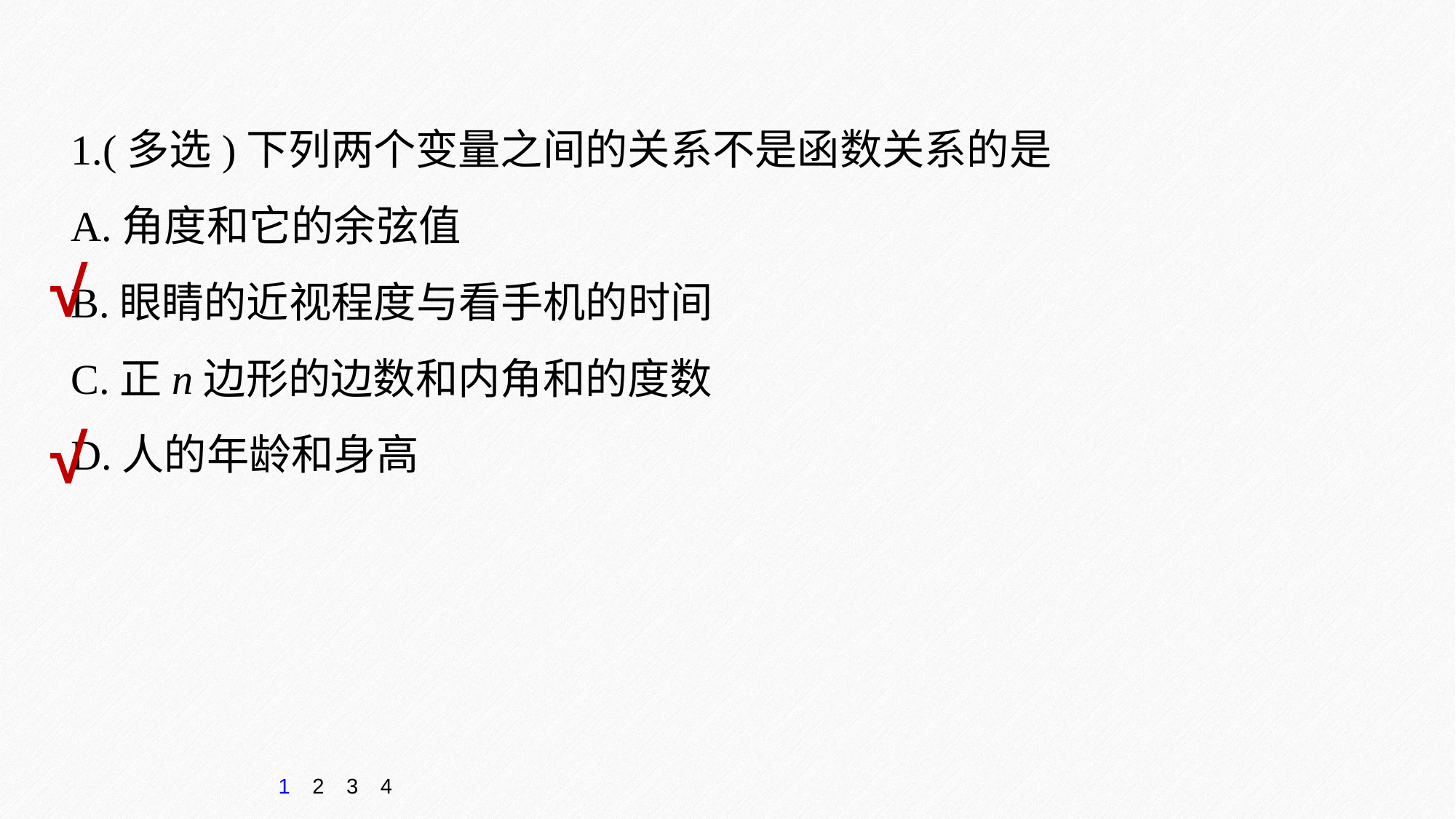

1.(多选)下列两个变量之间的关系不是函数关系的是
A.角度和它的余弦值
B.眼睛的近视程度与看手机的时间
C.正n边形的边数和内角和的度数
D.人的年龄和身高
√
√
1
2
3
4